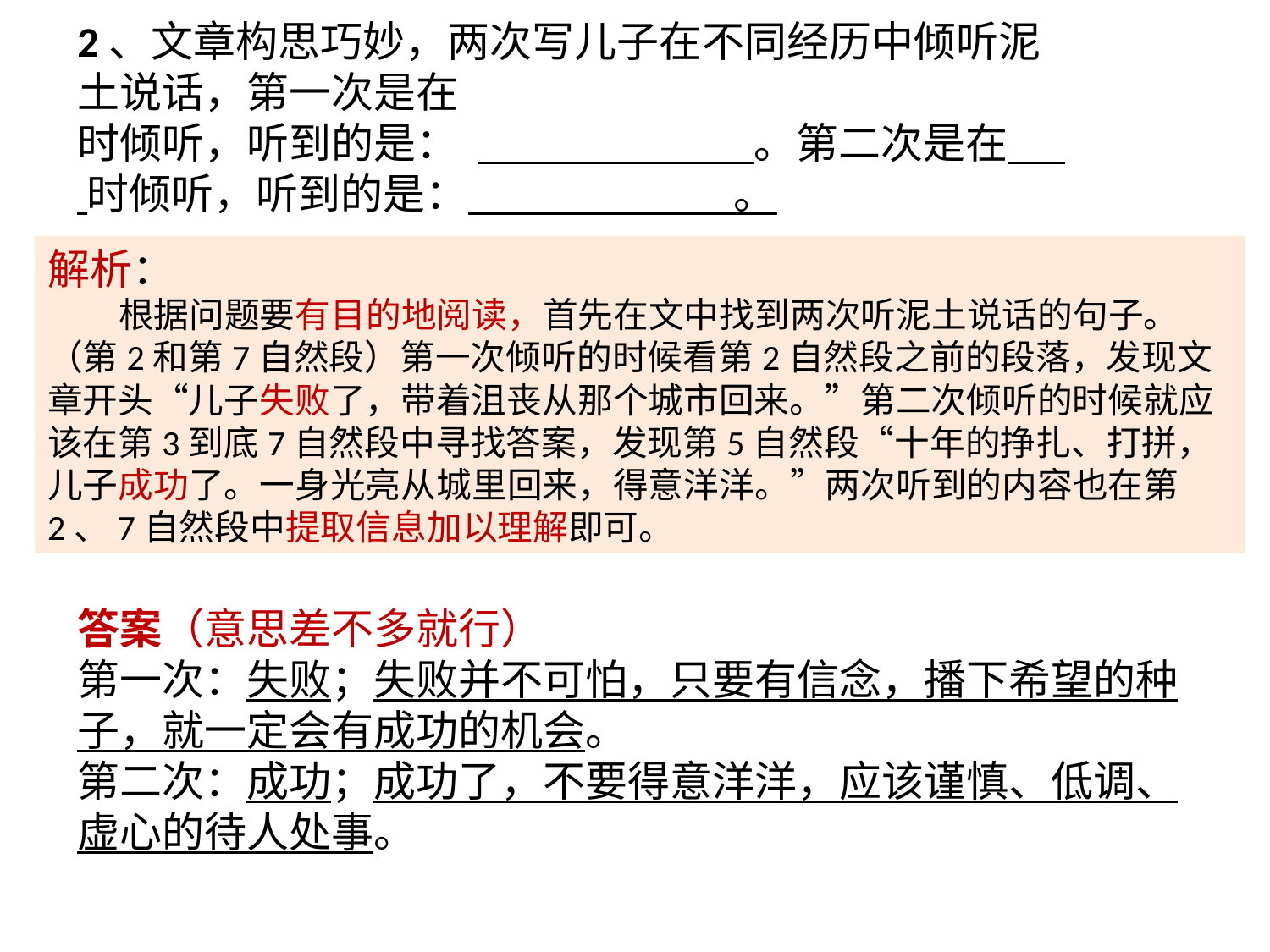

2、文章构思巧妙，两次写儿子在不同经历中倾听泥土说话，第一次是在
时倾听，听到的是：                               。第二次是在        时倾听，听到的是：                            。
解析：
        根据问题要有目的地阅读，首先在文中找到两次听泥土说话的句子。（第2和第7自然段）第一次倾听的时候看第2自然段之前的段落，发现文章开头“儿子失败了，带着沮丧从那个城市回来。”第二次倾听的时候就应该在第3到底7自然段中寻找答案，发现第5自然段“十年的挣扎、打拼，儿子成功了。一身光亮从城里回来，得意洋洋。”两次听到的内容也在第2、7自然段中提取信息加以理解即可。
答案（意思差不多就行）
第一次：失败；失败并不可怕，只要有信念，播下希望的种子，就一定会有成功的机会。
第二次：成功；成功了，不要得意洋洋，应该谨慎、低调、虚心的待人处事。